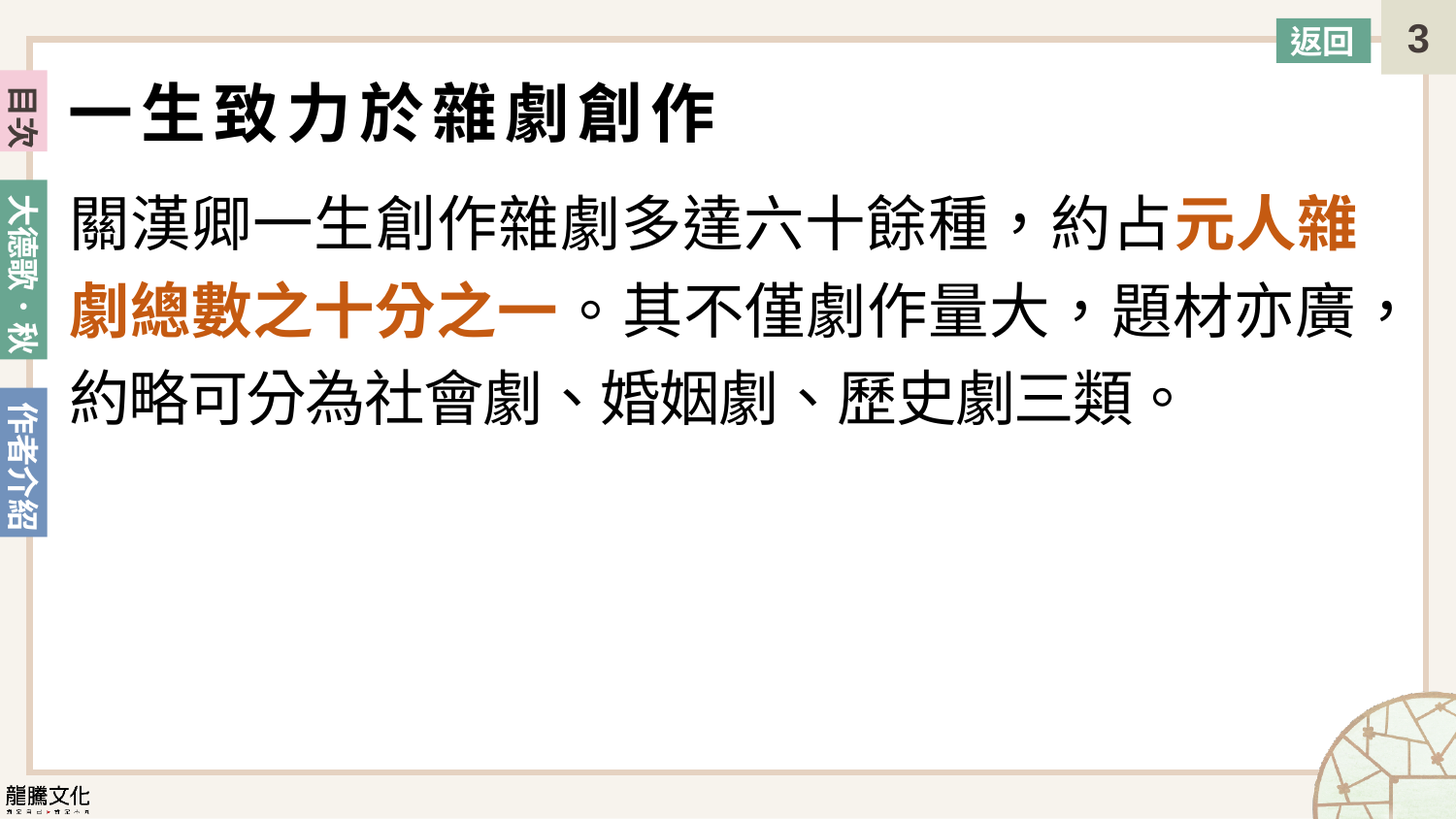

返回
一生致力於雜劇創作
關漢卿一生創作雜劇多達六十餘種，約占元人雜劇總數之十分之一。其不僅劇作量大，題材亦廣，約略可分為社會劇、婚姻劇、歷史劇三類。